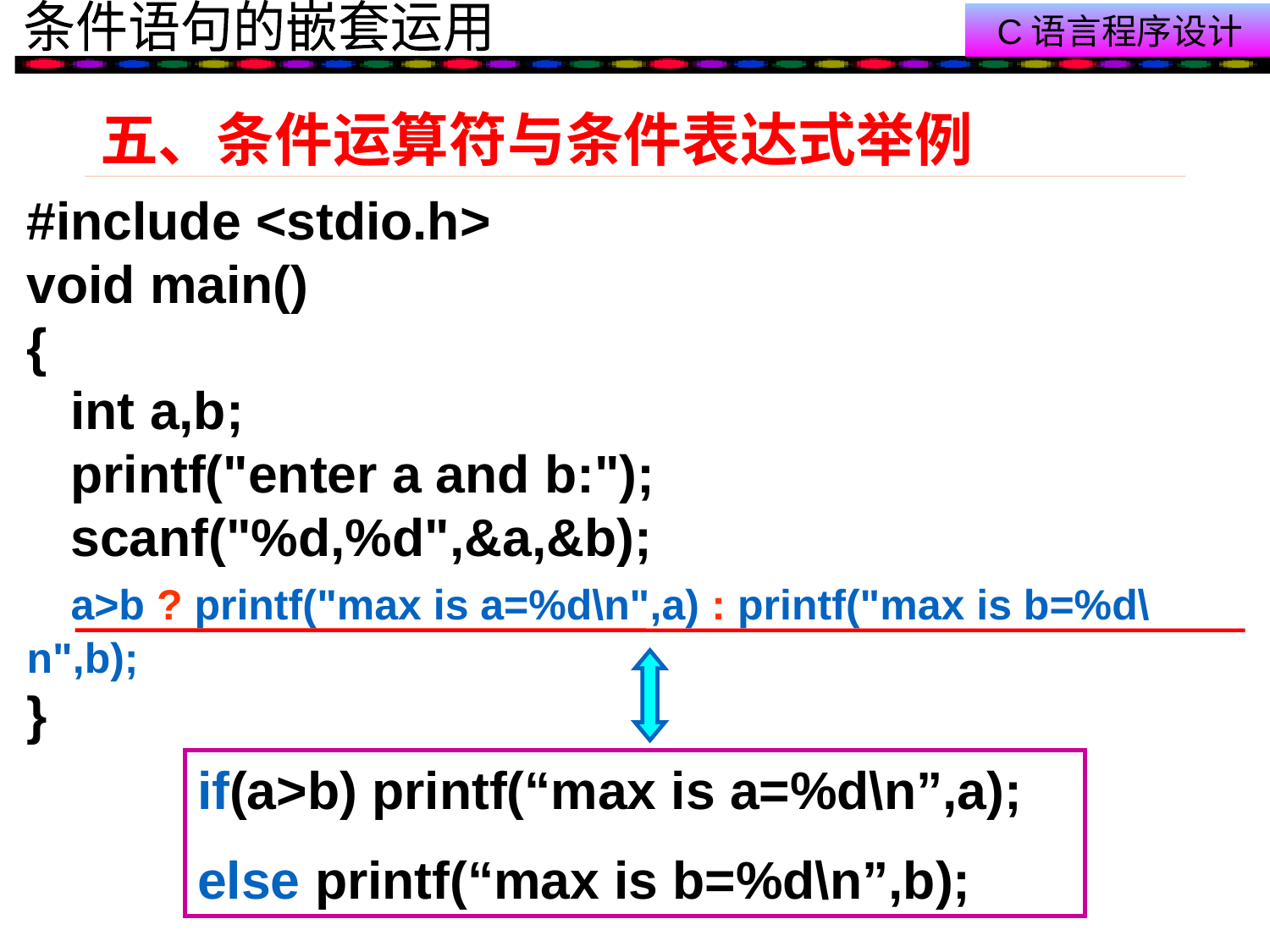

# 五、条件运算符与条件表达式举例
#include <stdio.h>
void main()
{
   int a,b;
   printf("enter a and b:");
   scanf("%d,%d",&a,&b);
   a>b ? printf("max is a=%d\n",a) : printf("max is b=%d\n",b);
}

if(a>b) printf(“max is a=%d\n”,a);
else printf(“max is b=%d\n”,b);